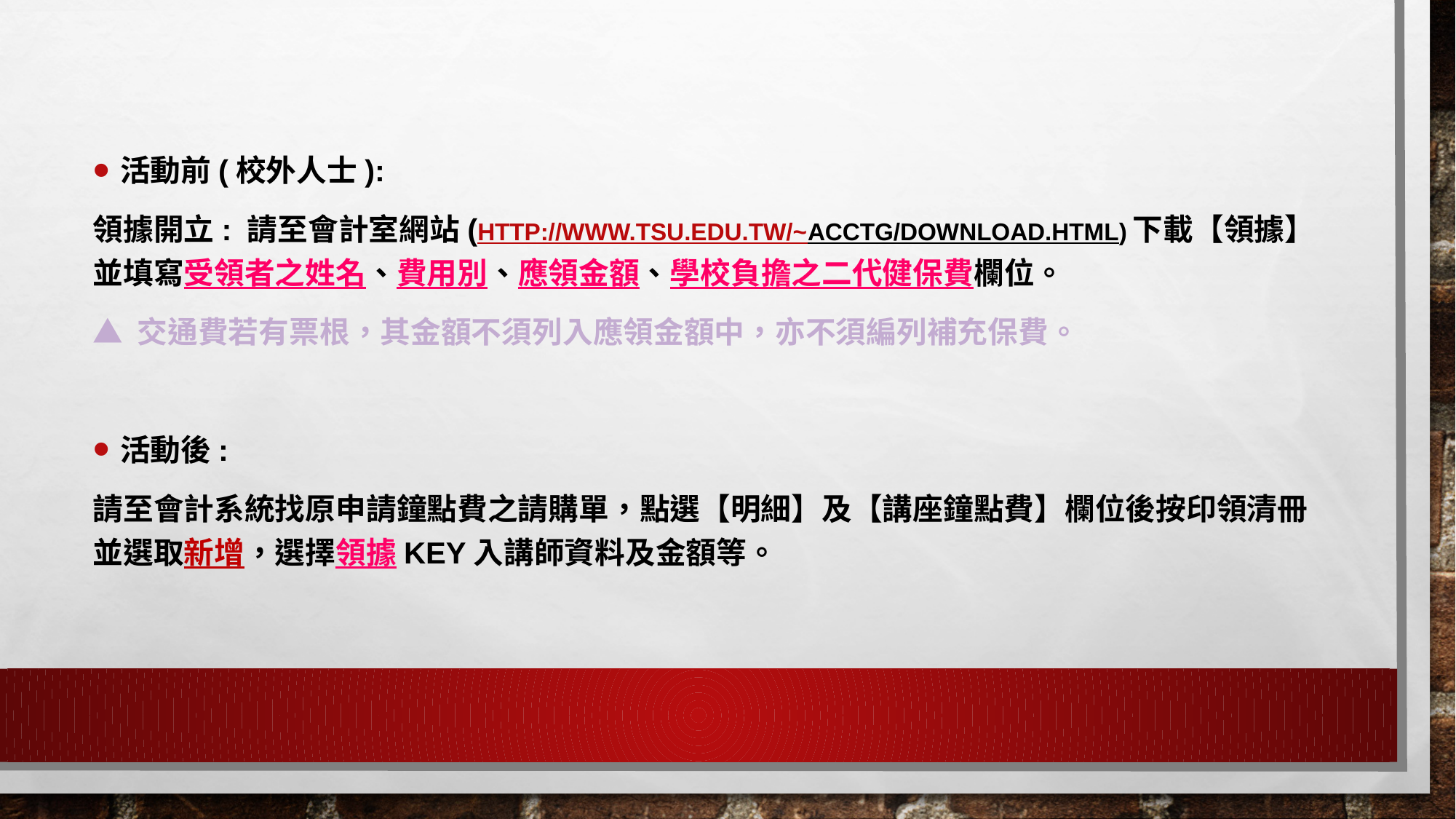

活動前(校外人士):
領據開立: 請至會計室網站(http://www.tsu.edu.tw/~acctg/download.html)下載【領據】並填寫受領者之姓名、費用別、應領金額、學校負擔之二代健保費欄位。
▲ 交通費若有票根，其金額不須列入應領金額中，亦不須編列補充保費。

活動後:
請至會計系統找原申請鐘點費之請購單，點選【明細】及【講座鐘點費】欄位後按印領清冊並選取新增，選擇領據KEY入講師資料及金額等。